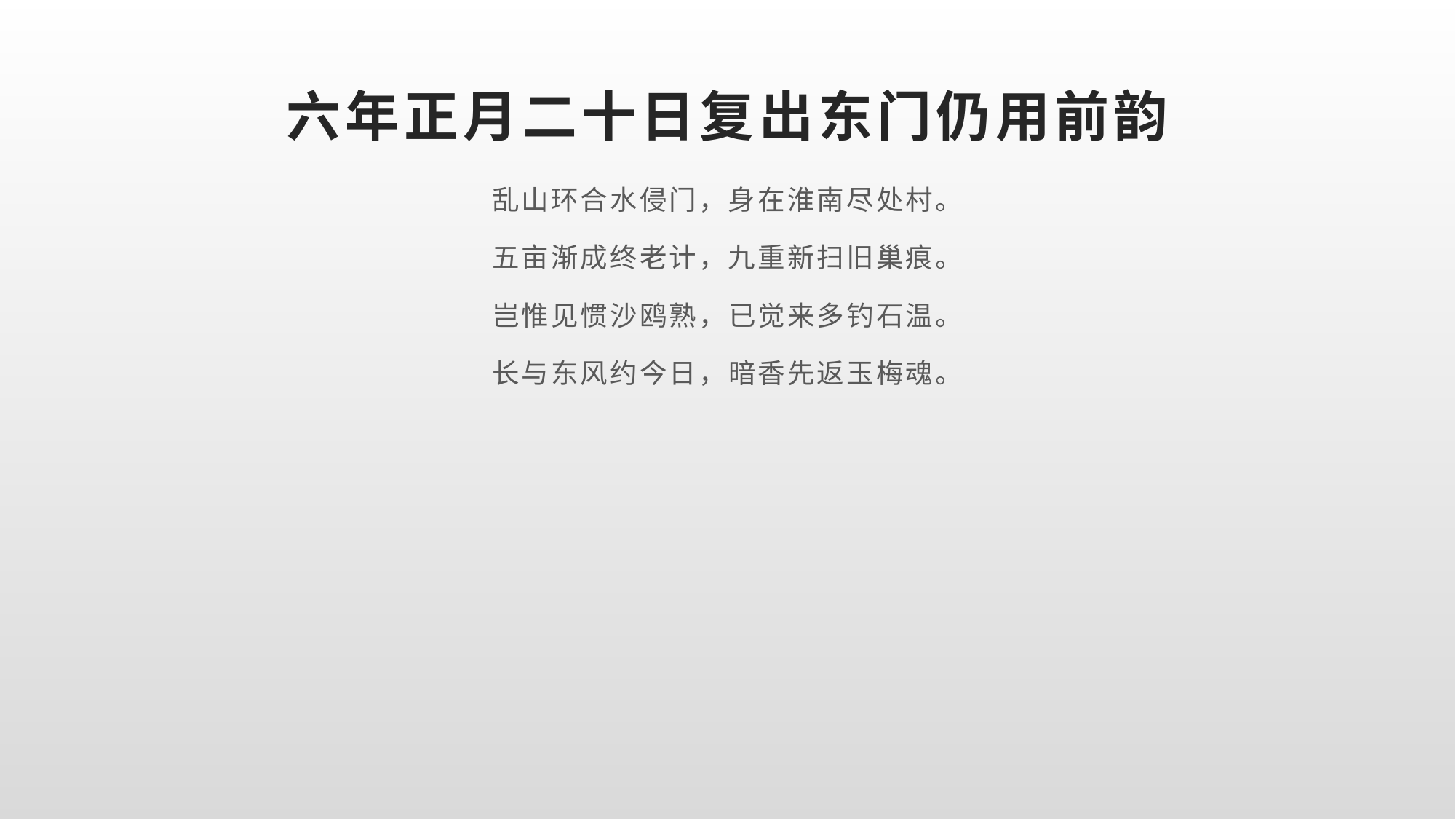

# 六年正月二十日复出东门仍用前韵
乱山环合水侵门，身在淮南尽处村。
五亩渐成终老计，九重新扫旧巢痕。
岂惟见惯沙鸥熟，已觉来多钓石温。
长与东风约今日，暗香先返玉梅魂。